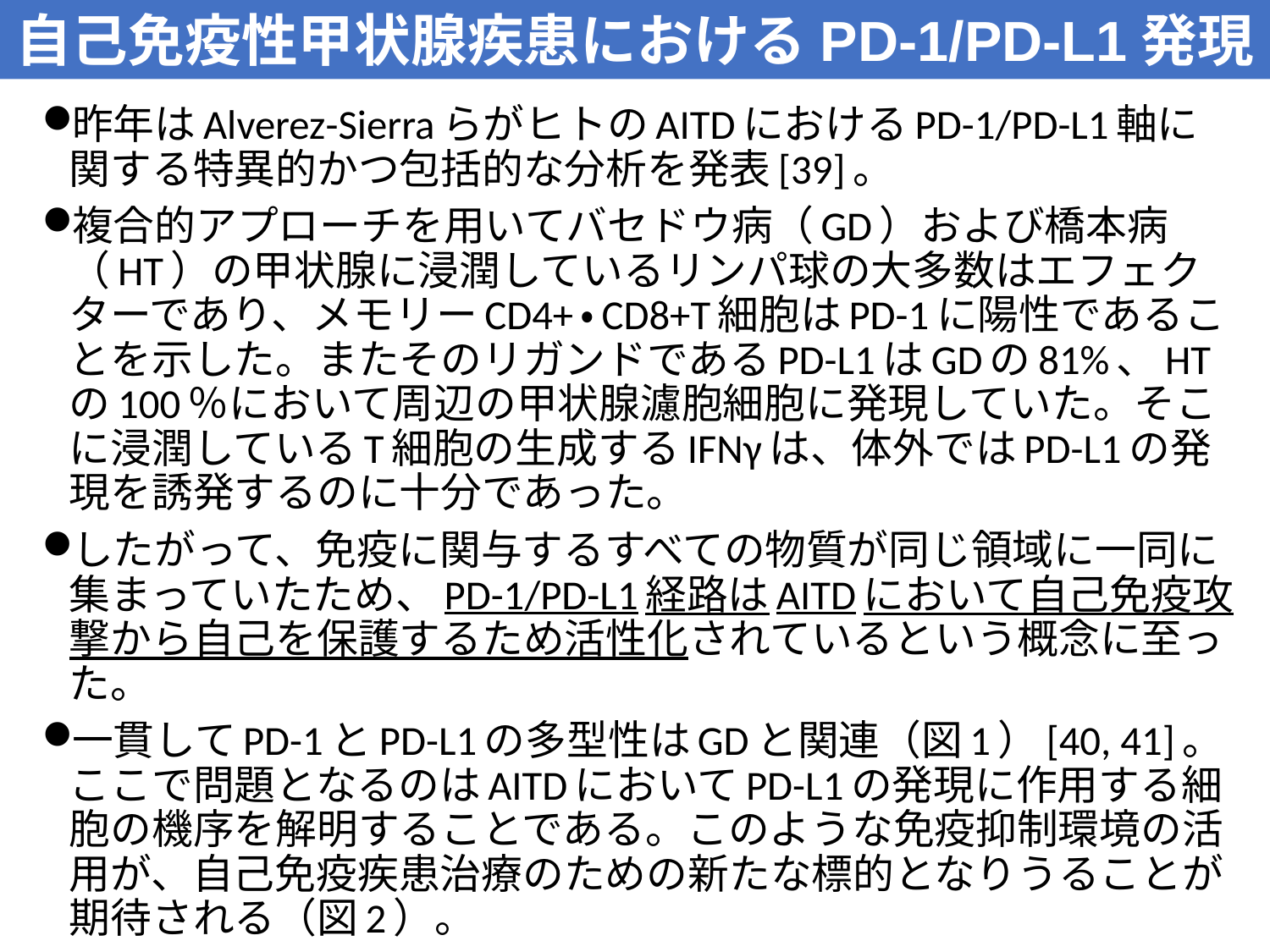

自己免疫性甲状腺疾患におけるPD-1/PD-L1発現
昨年はAlverez-SierraらがヒトのAITDにおけるPD-1/PD-L1軸に関する特異的かつ包括的な分析を発表[39]。
複合的アプローチを用いてバセドウ病（GD）および橋本病（HT）の甲状腺に浸潤しているリンパ球の大多数はエフェクターであり、メモリーCD4+・CD8+T細胞はPD-1に陽性であることを示した。またそのリガンドであるPD-L1はGDの81%、HTの100％において周辺の甲状腺濾胞細胞に発現していた。そこに浸潤しているT細胞の生成するIFNγは、体外ではPD-L1の発現を誘発するのに十分であった。
したがって、免疫に関与するすべての物質が同じ領域に一同に集まっていたため、PD-1/PD-L1経路はAITDにおいて自己免疫攻撃から自己を保護するため活性化されているという概念に至った。
一貫してPD-1とPD-L1の多型性はGDと関連（図1）[40, 41]。ここで問題となるのはAITDにおいてPD-L1の発現に作用する細胞の機序を解明することである。このような免疫抑制環境の活用が、自己免疫疾患治療のための新たな標的となりうることが期待される（図2）。